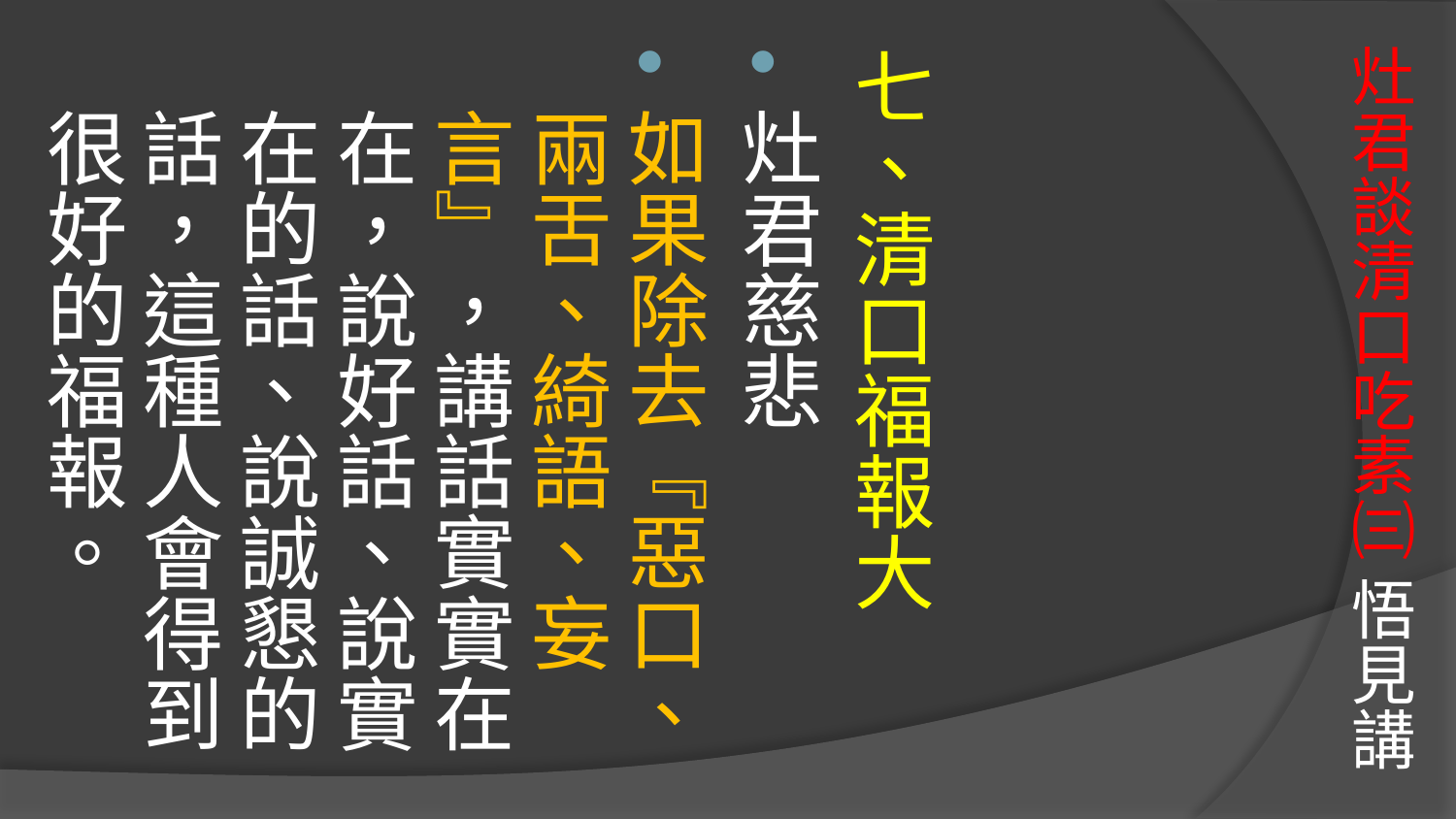

# 灶君談清口吃素㈢ 悟見講
七、清口福報大
灶君慈悲
如果除去『惡口、兩舌、綺語、妄言』，講話實實在在，說好話、說實在的話、說誠懇的話，這種人會得到很好的福報。